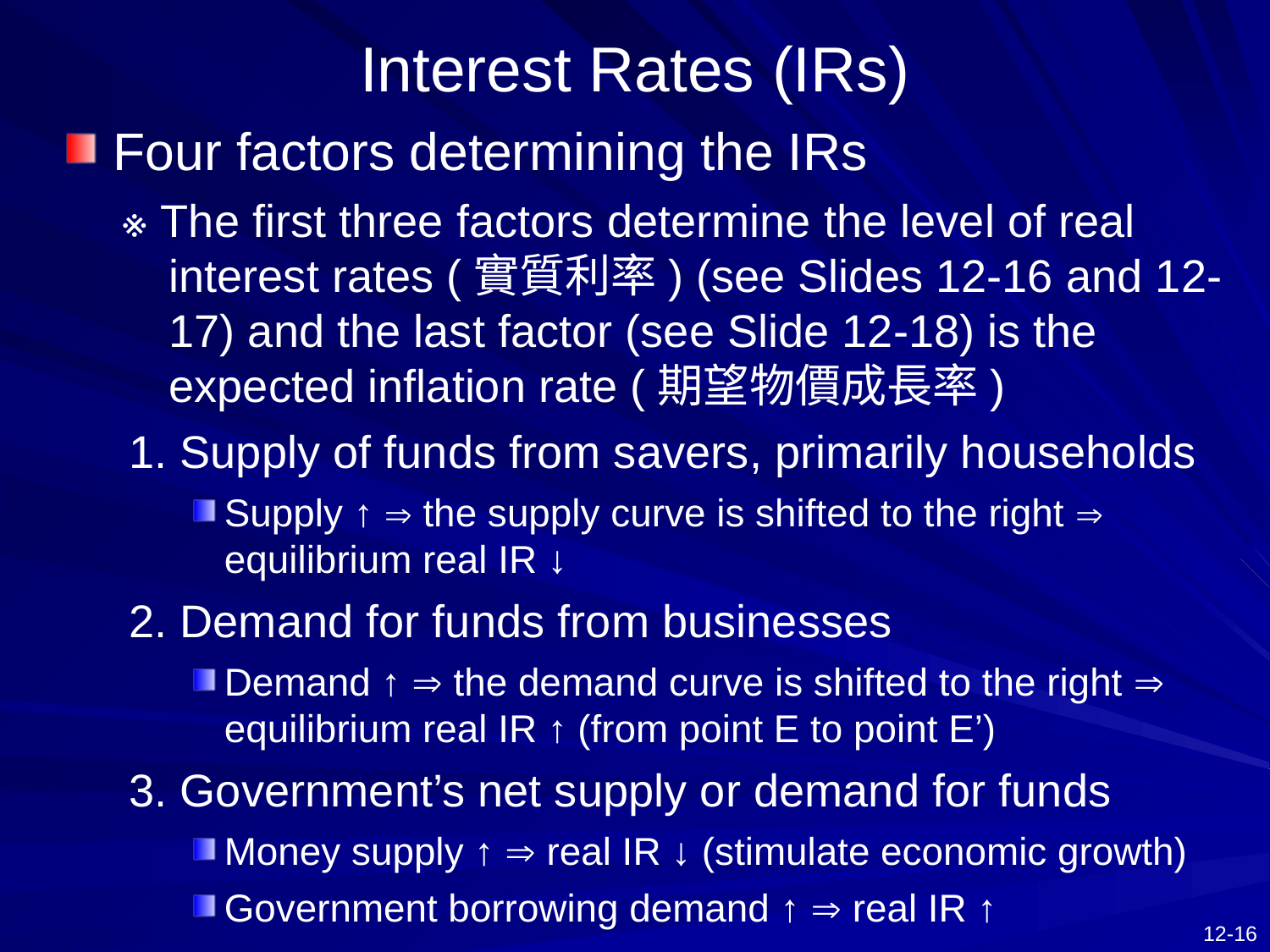

# Interest Rates (IRs)
Four factors determining the IRs
※ The first three factors determine the level of real interest rates (實質利率) (see Slides 12-16 and 12-17) and the last factor (see Slide 12-18) is the expected inflation rate (期望物價成長率)
1. Supply of funds from savers, primarily households
Supply ↑ ⇒ the supply curve is shifted to the right ⇒ equilibrium real IR ↓
2. Demand for funds from businesses
Demand ↑ ⇒ the demand curve is shifted to the right ⇒ equilibrium real IR ↑ (from point E to point E’)
3. Government’s net supply or demand for funds
Money supply ↑ ⇒ real IR ↓ (stimulate economic growth)
Government borrowing demand ↑ ⇒ real IR ↑